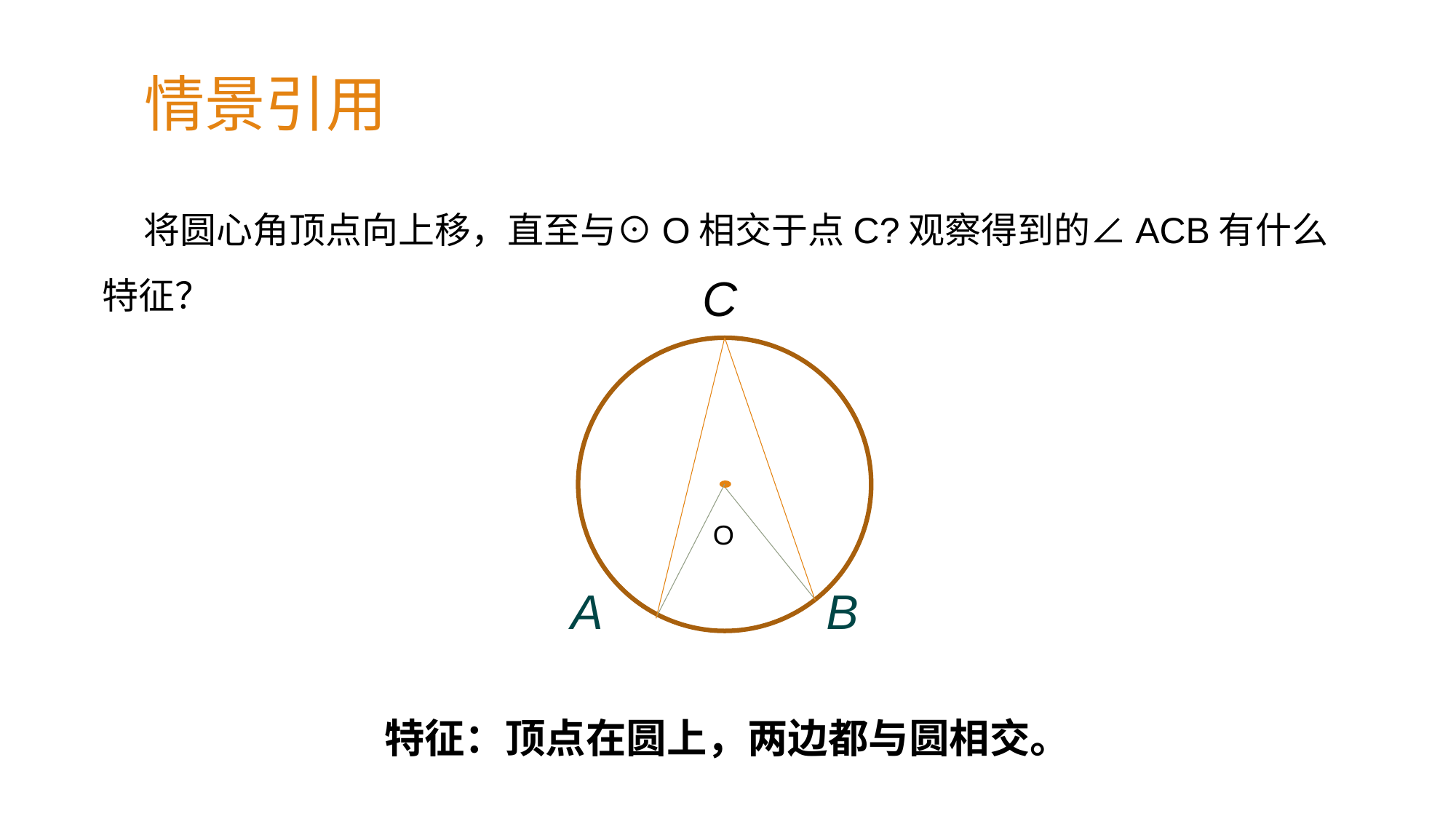

情景引用
    将圆心角顶点向上移，直至与⊙O相交于点C?观察得到的∠ACB有什么特征？
C

O
A
B
特征：顶点在圆上，两边都与圆相交。